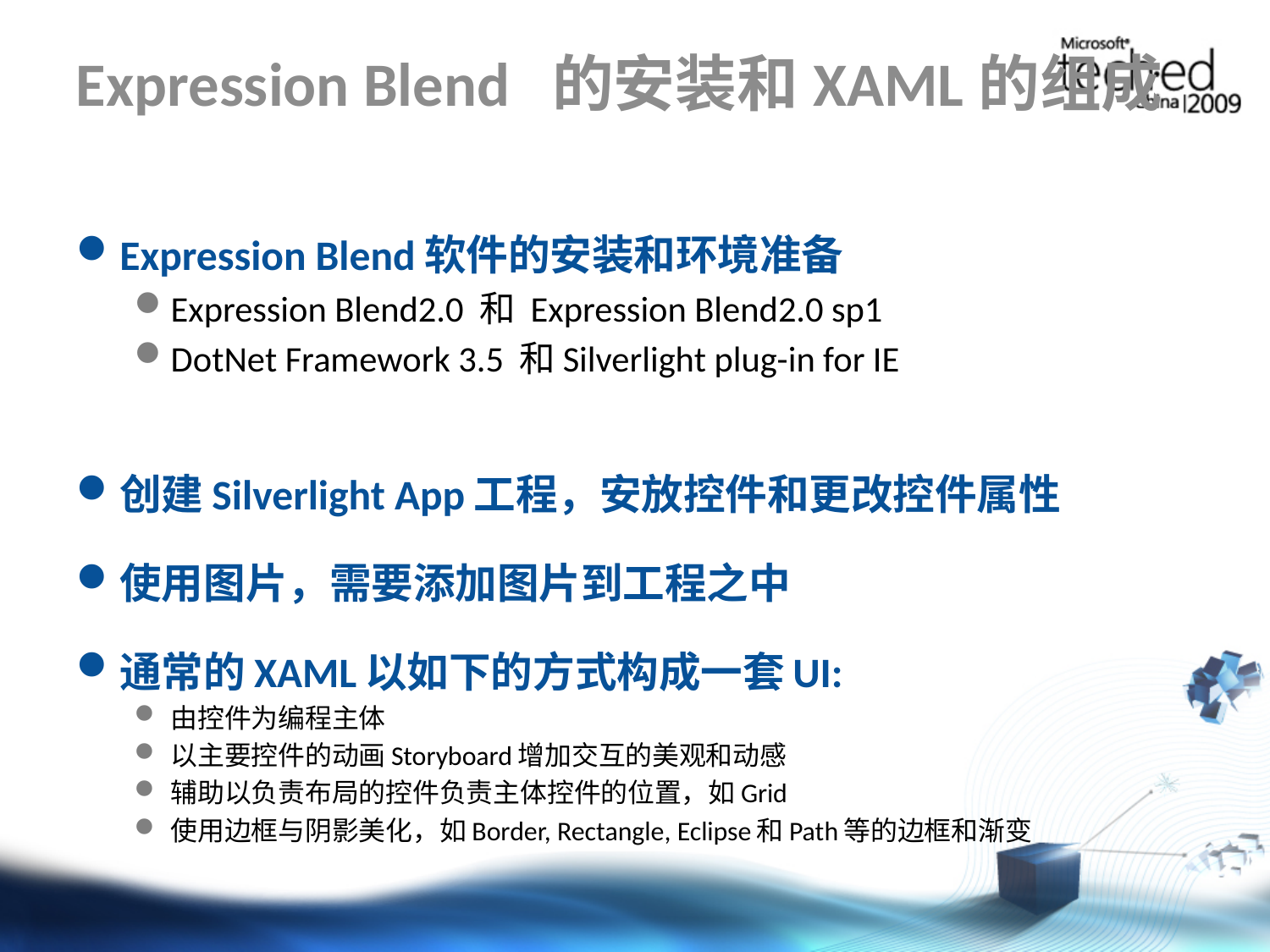

# Expression Blend  的安装和XAML的组成
Expression Blend软件的安装和环境准备
Expression Blend2.0 和 Expression Blend2.0 sp1
DotNet Framework 3.5 和Silverlight plug-in for IE

创建Silverlight App工程，安放控件和更改控件属性
使用图片，需要添加图片到工程之中
通常的XAML以如下的方式构成一套UI:
由控件为编程主体
以主要控件的动画Storyboard增加交互的美观和动感
辅助以负责布局的控件负责主体控件的位置，如Grid
使用边框与阴影美化，如Border, Rectangle, Eclipse和Path等的边框和渐变